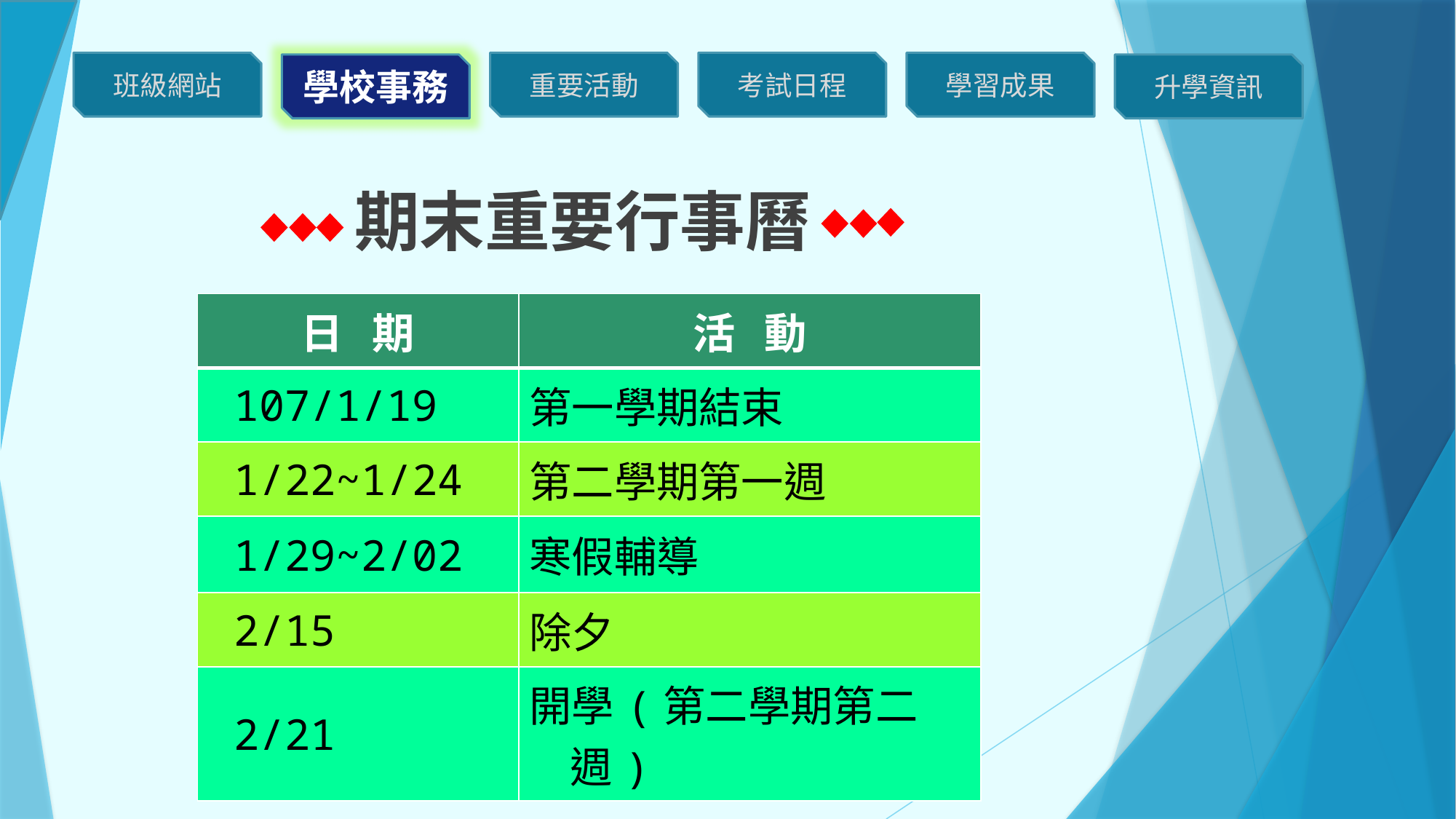

期末重要行事曆

| 日 期 | 活 動 |
| --- | --- |
| 107/1/19 | 第一學期結束 |
| 1/22~1/24 | 第二學期第一週 |
| 1/29~2/02 | 寒假輔導 |
| 2/15 | 除夕 |
| 2/21 | 開學(第二學期第二週) |